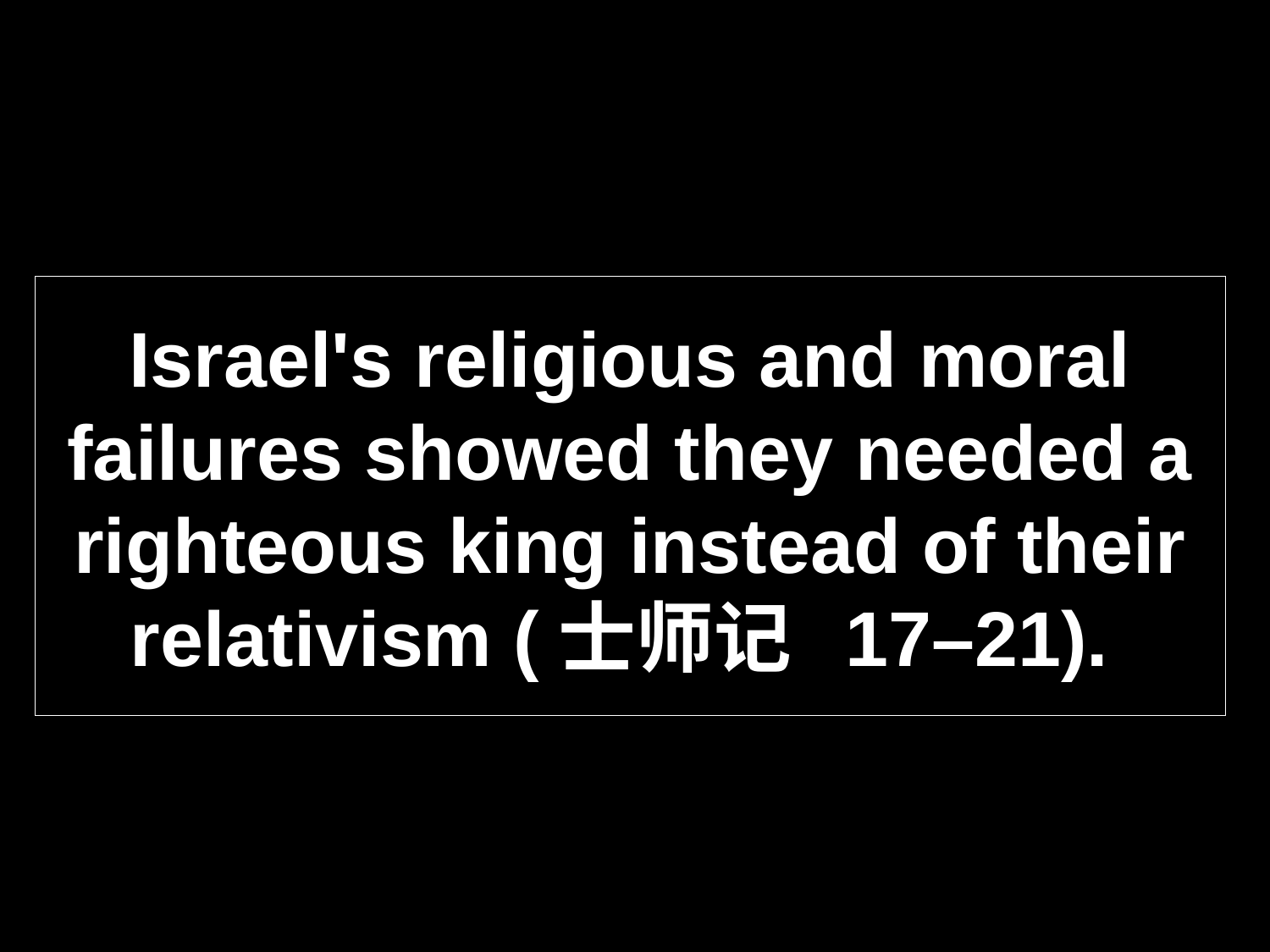

# Israel's religious and moral failures showed they needed a righteous king instead of their relativism (士师记  17–21).